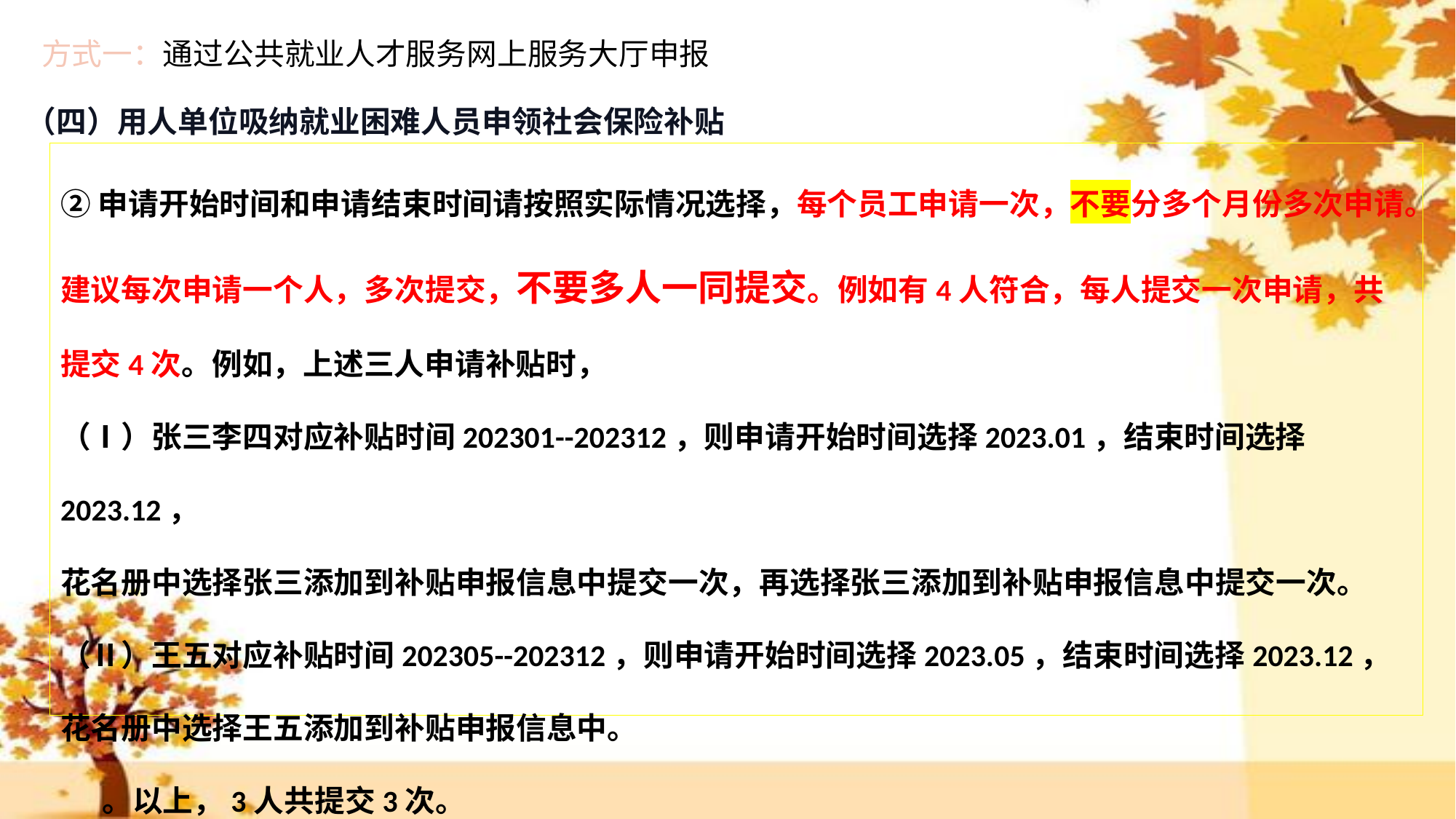

方式一：通过公共就业人才服务网上服务大厅申报
（四）用人单位吸纳就业困难人员申领社会保险补贴
②申请开始时间和申请结束时间请按照实际情况选择，每个员工申请一次，不要分多个月份多次申请。建议每次申请一个人，多次提交，不要多人一同提交。例如有4人符合，每人提交一次申请，共提交4次。例如，上述三人申请补贴时，
（Ⅰ）张三李四对应补贴时间202301--202312，则申请开始时间选择2023.01，结束时间选择2023.12，
花名册中选择张三添加到补贴申报信息中提交一次，再选择张三添加到补贴申报信息中提交一次。
（Ⅱ）王五对应补贴时间202305--202312，则申请开始时间选择2023.05，结束时间选择2023.12，花名册中选择王五添加到补贴申报信息中。
     。以上，3人共提交3次。